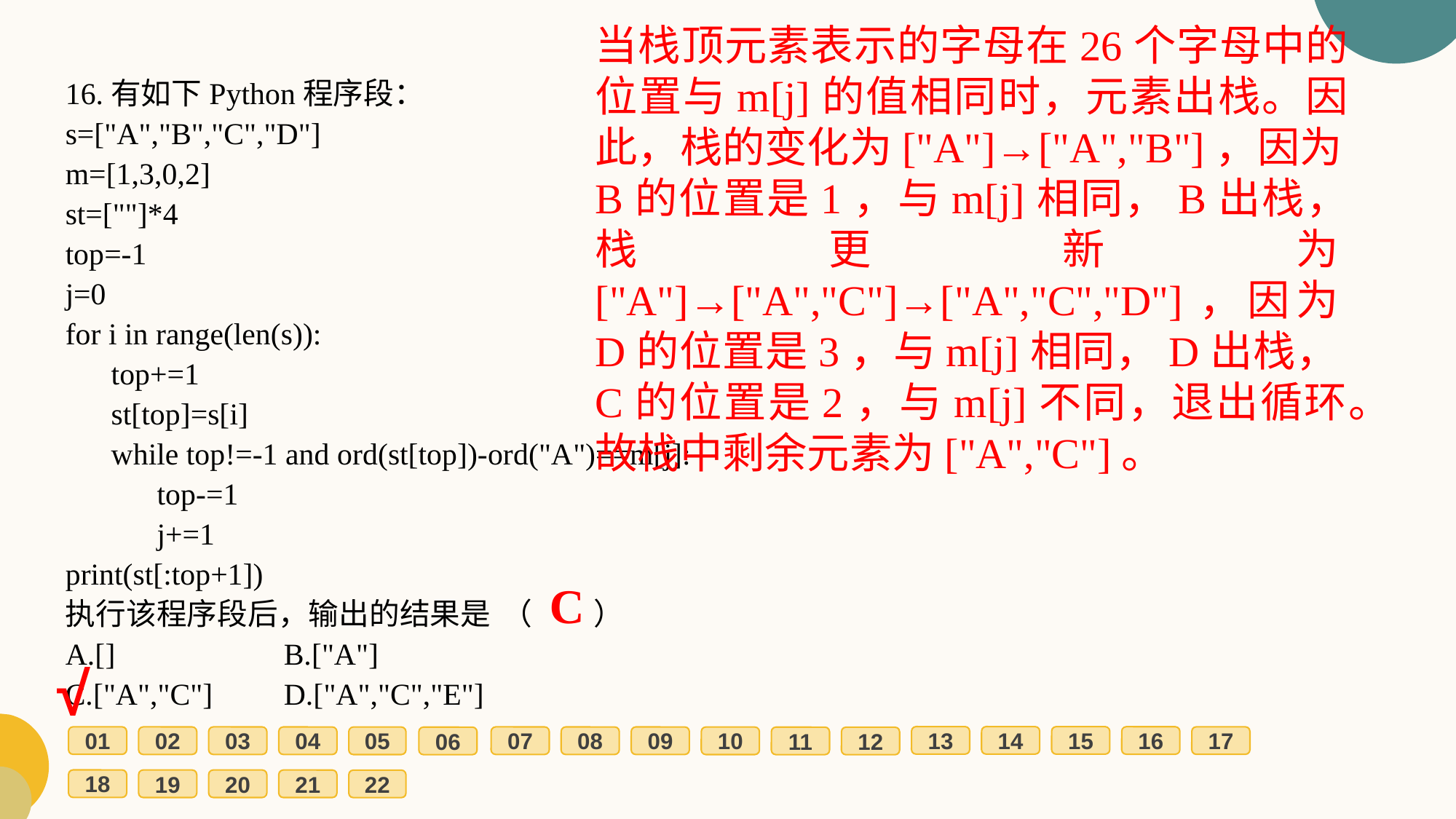

当栈顶元素表示的字母在26个字母中的位置与m[j]的值相同时，元素出栈。因此，栈的变化为["A"]→["A","B"]，因为B的位置是1，与m[j]相同，B出栈，栈更新为["A"]→["A","C"]→["A","C","D"]，因为D的位置是3，与m[j]相同，D出栈，C的位置是2，与m[j]不同，退出循环。故栈中剩余元素为["A","C"]。
16.有如下Python程序段：
s=["A","B","C","D"]
m=[1,3,0,2]
st=[""]*4
top=-1
j=0
for i in range(len(s)):
      top+=1
      st[top]=s[i]
      while top!=-1 and ord(st[top])-ord("A")==m[j]:
            top-=1
            j+=1
print(st[:top+1])
执行该程序段后，输出的结果是	（　　）
A.[]		B.["A"]
C.["A","C"]	D.["A","C","E"]
C
√